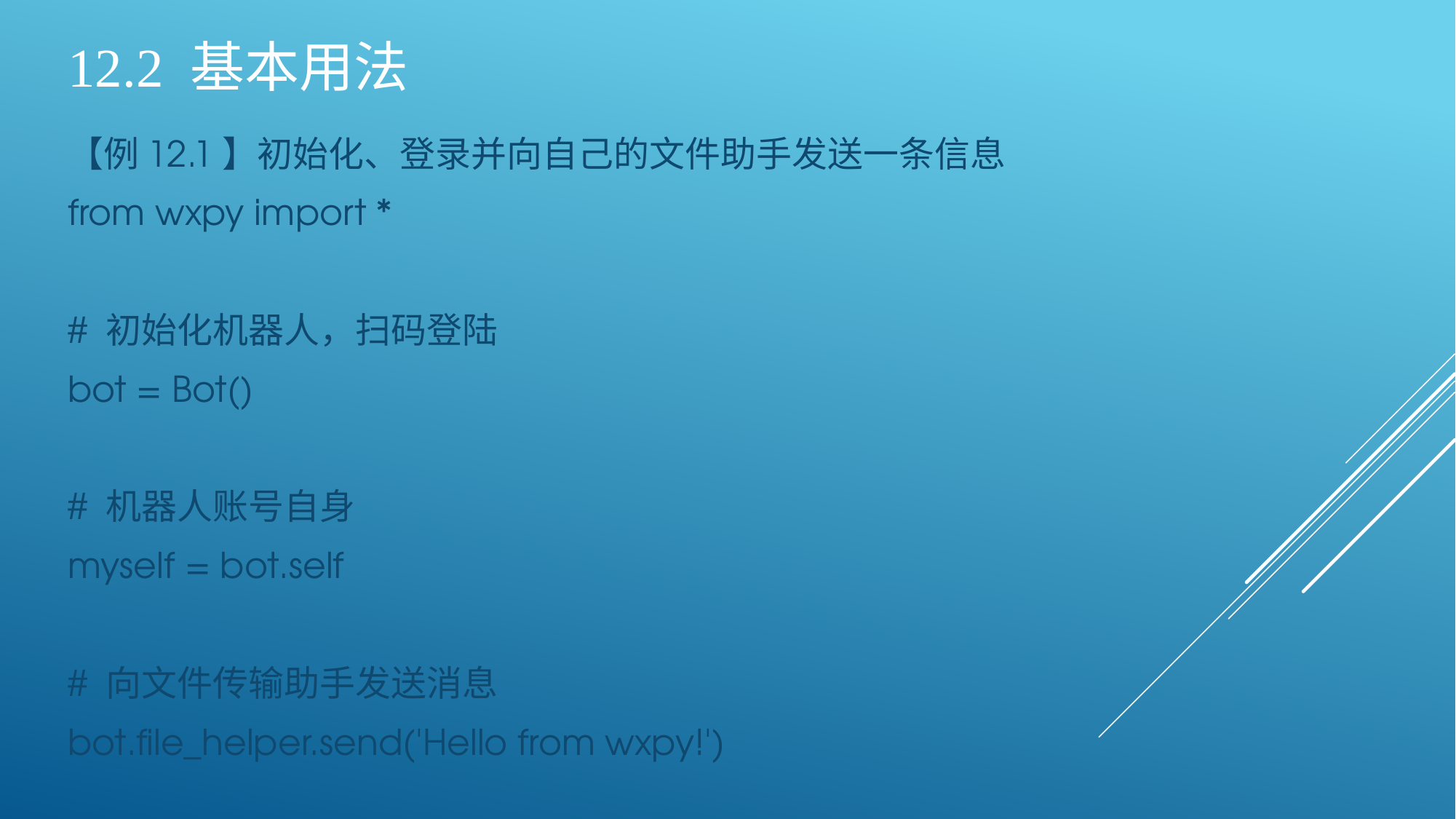

# 12.2 基本用法
【例12.1】初始化、登录并向自己的文件助手发送一条信息
from wxpy import *

# 初始化机器人，扫码登陆
bot = Bot()

# 机器人账号自身
myself = bot.self

# 向文件传输助手发送消息
bot.file_helper.send('Hello from wxpy!')